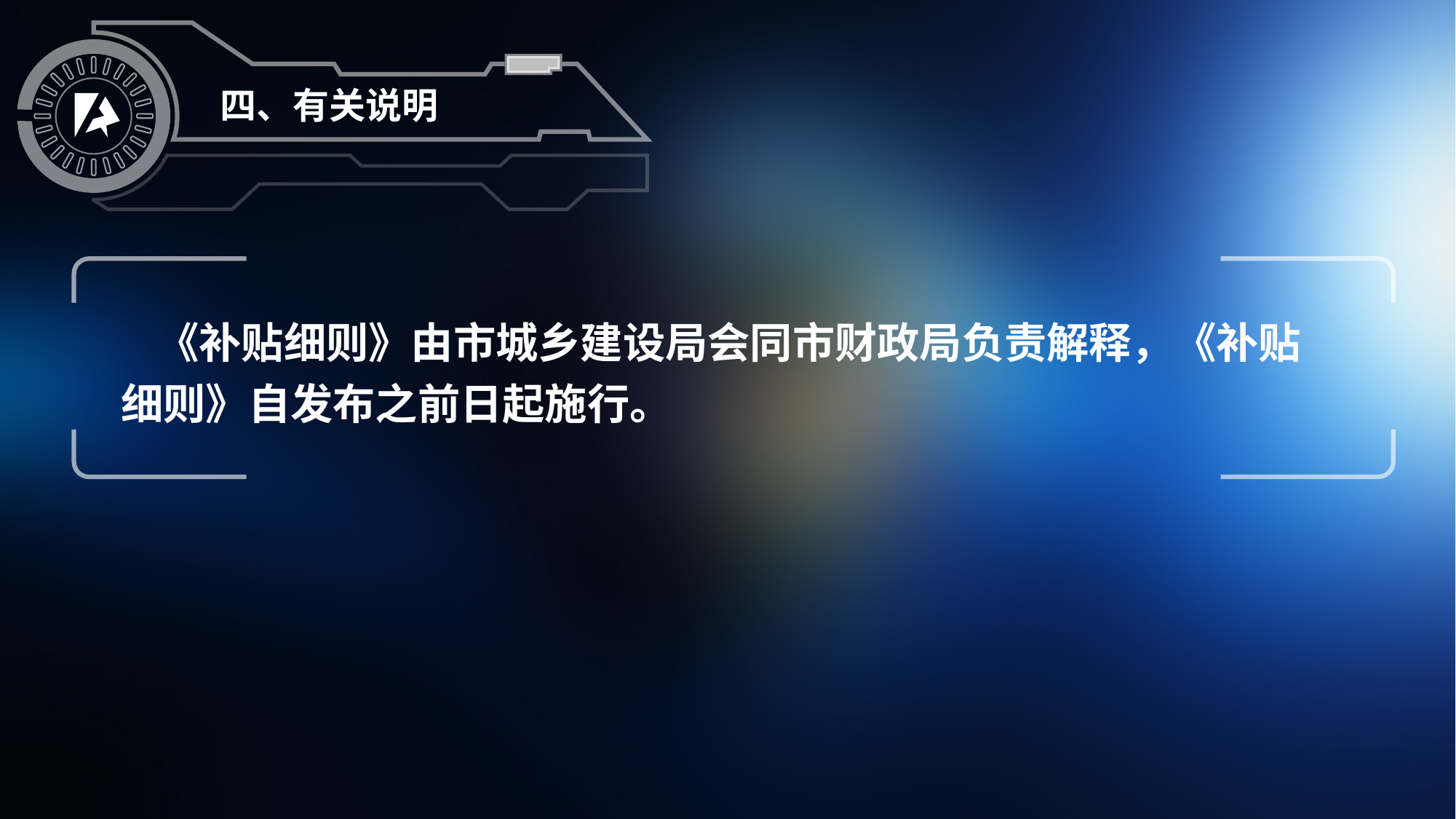

四、有关说明

   《补贴细则》由市城乡建设局会同市财政局负责解释，《补贴细则》自发布之前日起施行。